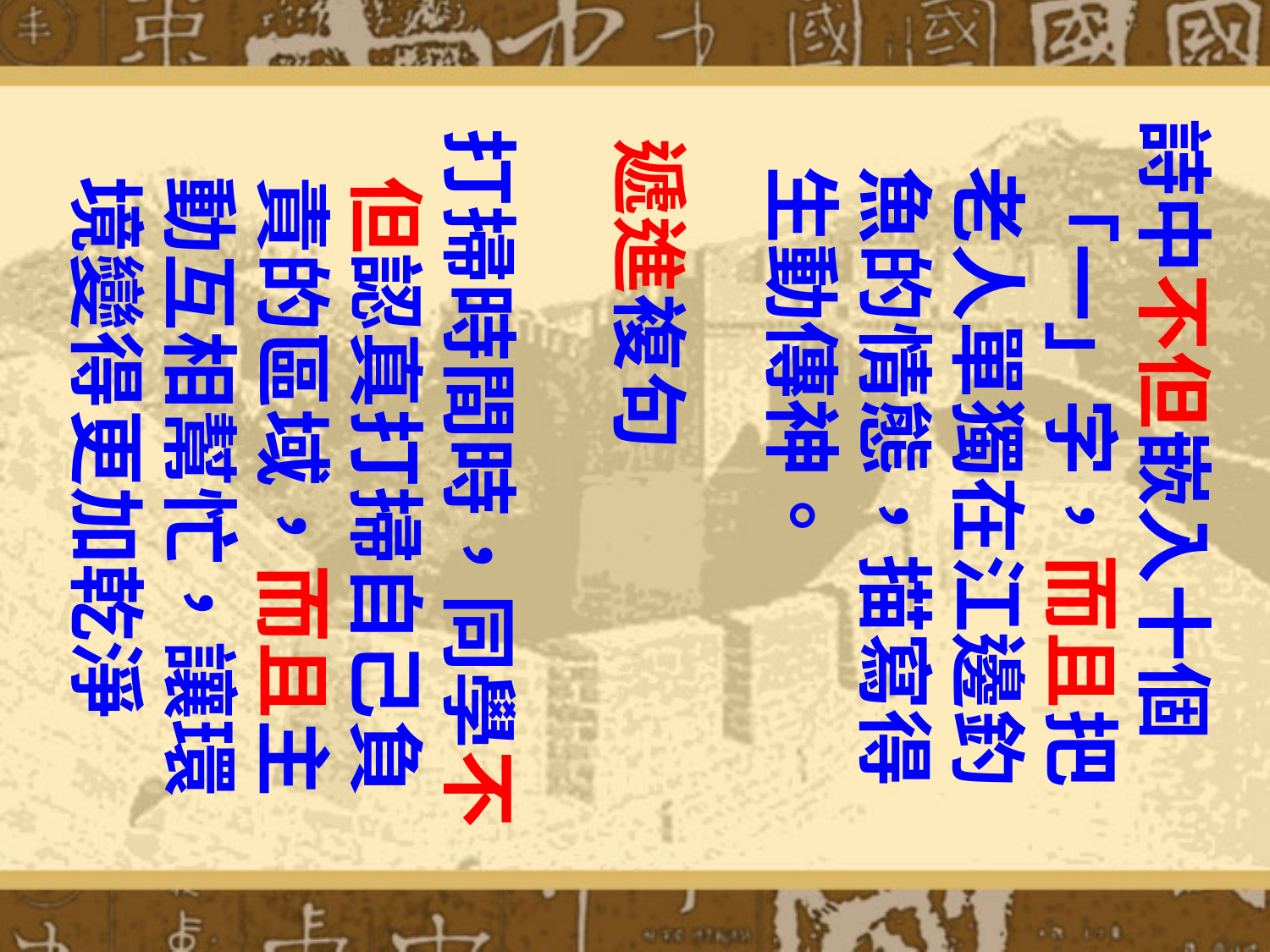

詩中不但嵌入十個「一」字，而且把老人單獨在江邊釣魚的情態，描寫得生動傳神。
打掃時間時，同學不但認真打掃自己負責的區域，而且主動互相幫忙，讓環境變得更加乾淨
遞進複句